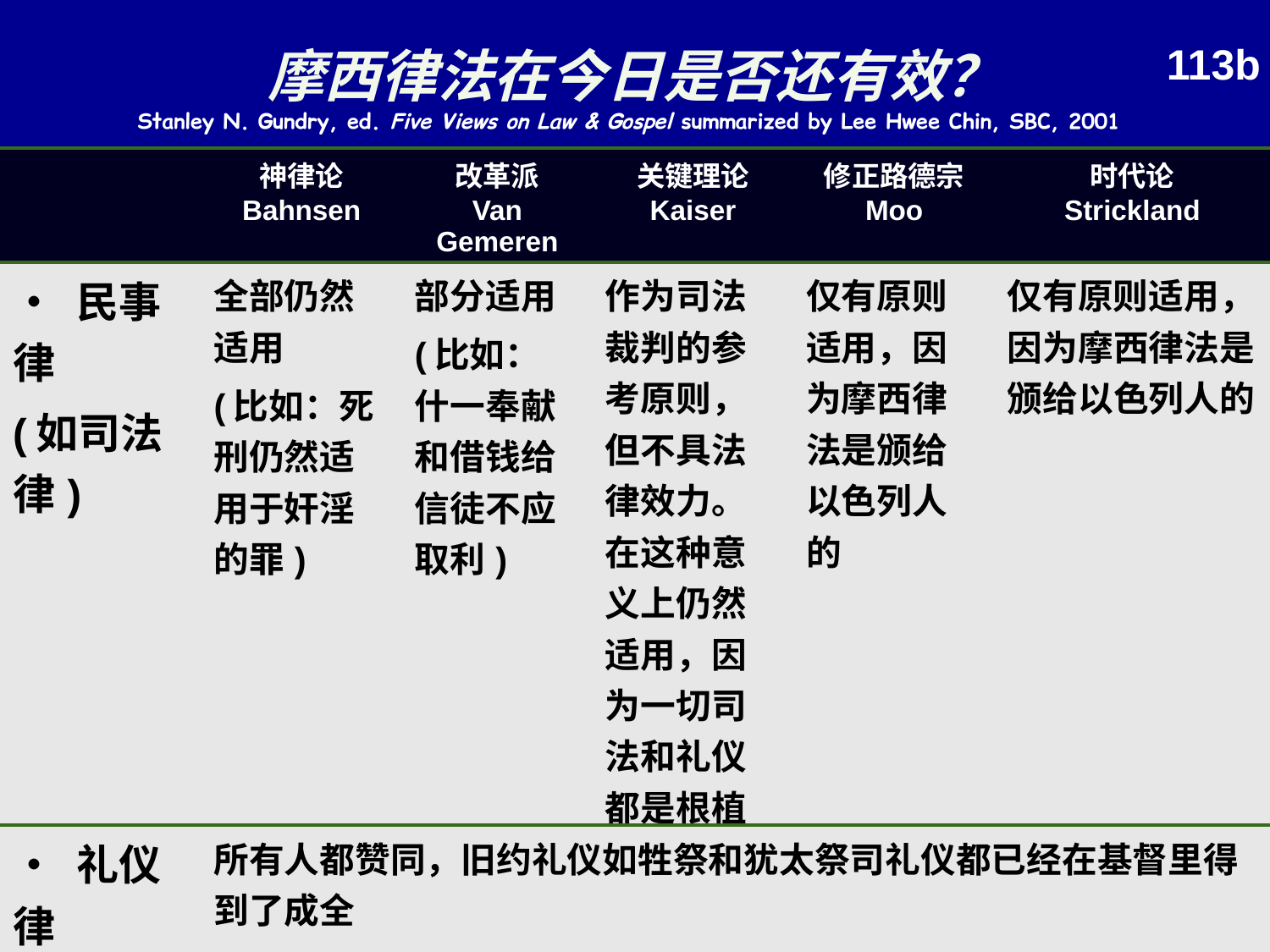

摩西律法在今日是否还有效？
113b
Stanley N. Gundry, ed. Five Views on Law & Gospel summarized by Lee Hwee Chin, SBC, 2001
|  | 神律论 Bahnsen | 改革派 Van Gemeren | 关键理论 Kaiser | 修正路德宗 Moo | 时代论 Strickland |
| --- | --- | --- | --- | --- | --- |
| • 民事律 (如司法律) | 全部仍然适用 (比如：死刑仍然适用于奸淫的罪) | 部分适用 (比如： 什一奉献和借钱给信徒不应取利) | 作为司法裁判的参考原则，但不具法律效力。在这种意义上仍然适用，因为一切司法和礼仪都是根植于道德律的。 | 仅有原则适用，因为摩西律法是颁给以色列人的 | 仅有原则适用，因为摩西律法是颁给以色列人的 |
| • 礼仪律 | 所有人都赞同，旧约礼仪如牲祭和犹太祭司礼仪都已经在基督里得到了成全 |  |  |  |  |